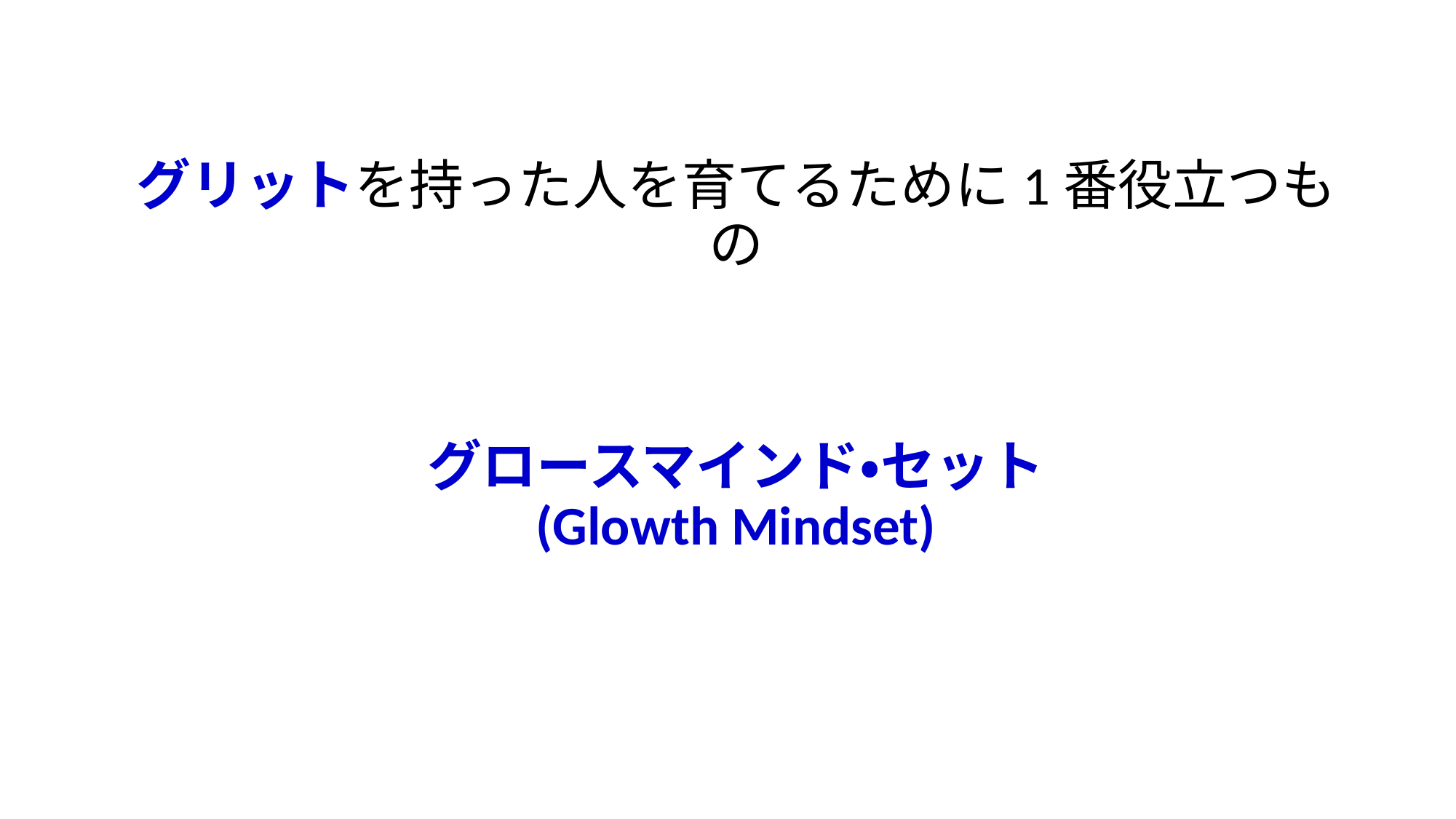

グリットを持った人を育てるために1番役立つもの

グロースマインド・セット
(Glowth Mindset)